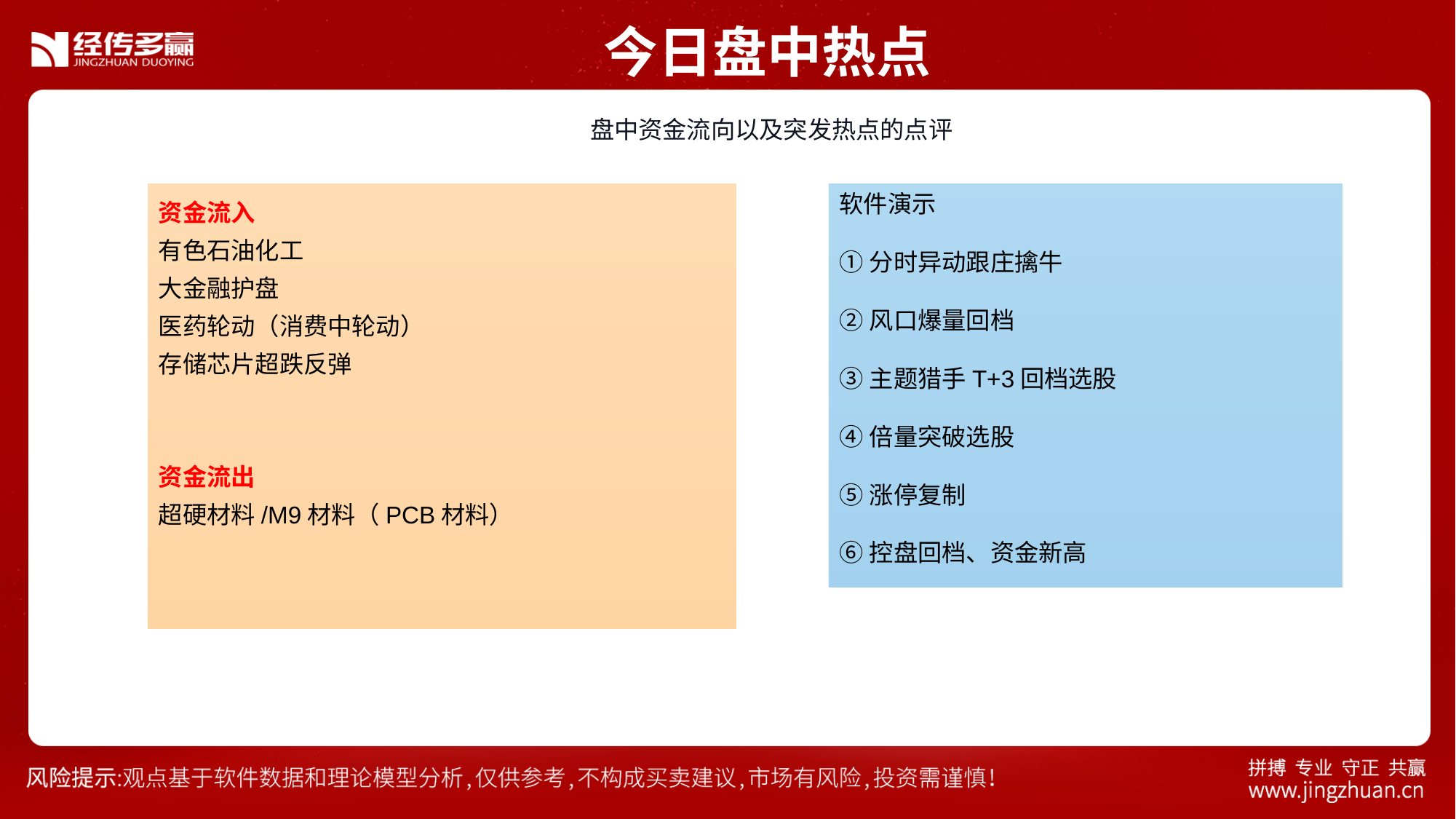

今日盘中热点
          盘中资金流向以及突发热点的点评

资金流入
有色石油化工
大金融护盘
医药轮动（消费中轮动）
存储芯片超跌反弹

资金流出
超硬材料/M9材料（PCB材料）
软件演示

①分时异动跟庄擒牛

②风口爆量回档

③主题猎手T+3回档选股

④倍量突破选股

⑤涨停复制

⑥控盘回档、资金新高